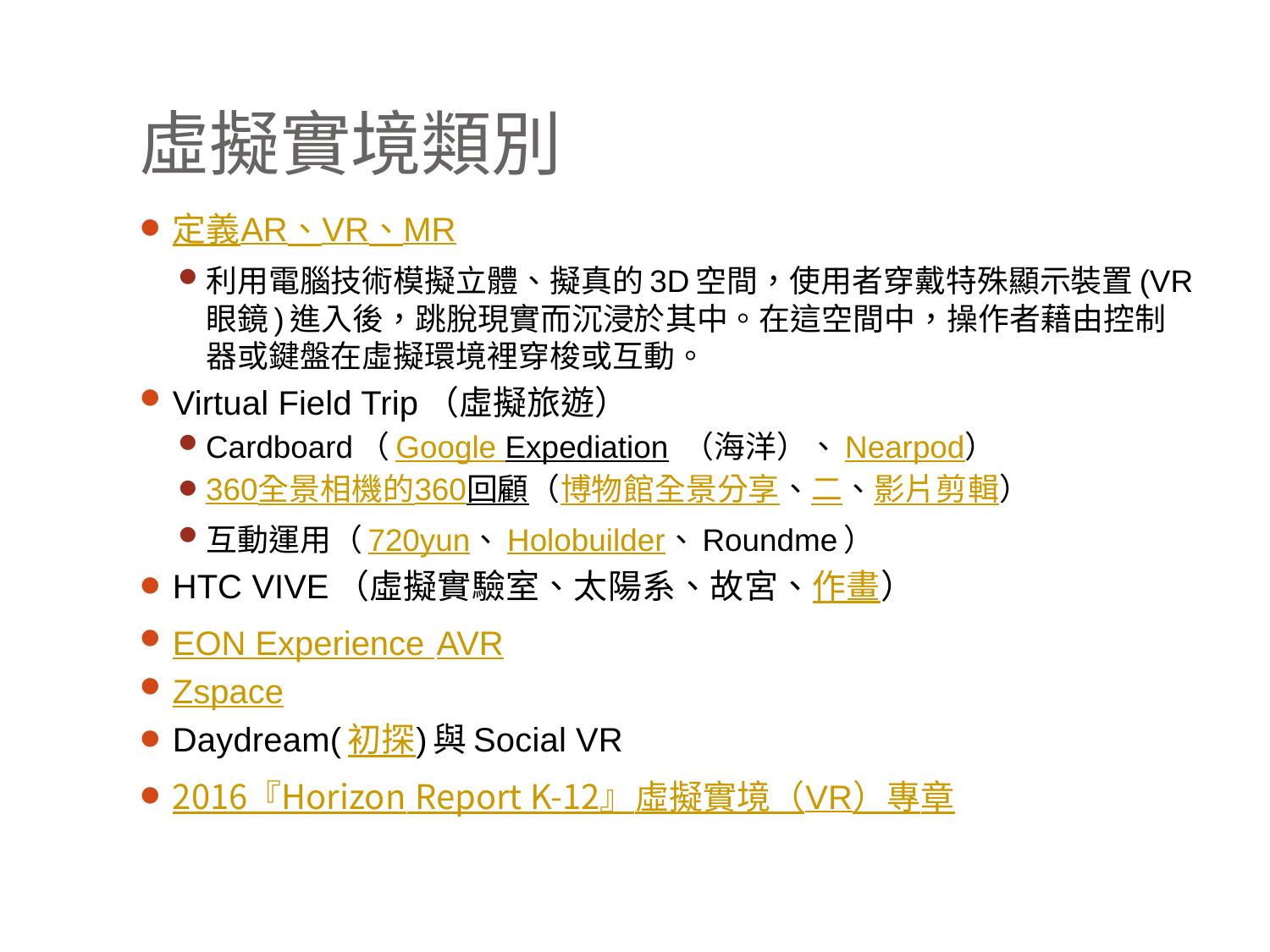

# 虛擬實境類別
定義AR、VR、MR
利用電腦技術模擬立體、擬真的3D空間，使用者穿戴特殊顯示裝置(VR眼鏡)進入後，跳脫現實而沉浸於其中。在這空間中，操作者藉由控制器或鍵盤在虛擬環境裡穿梭或互動。
Virtual Field Trip（虛擬旅遊）
Cardboard（Google Expediation （海洋）、Nearpod）
360全景相機的360回顧（博物館全景分享、二、影片剪輯）
互動運用（720yun、Holobuilder、Roundme）
HTC VIVE（虛擬實驗室、太陽系、故宮、作畫）
EON Experience AVR
Zspace
Daydream(初探)與Social VR
2016『Horizon Report K-12』虛擬實境（VR）專章